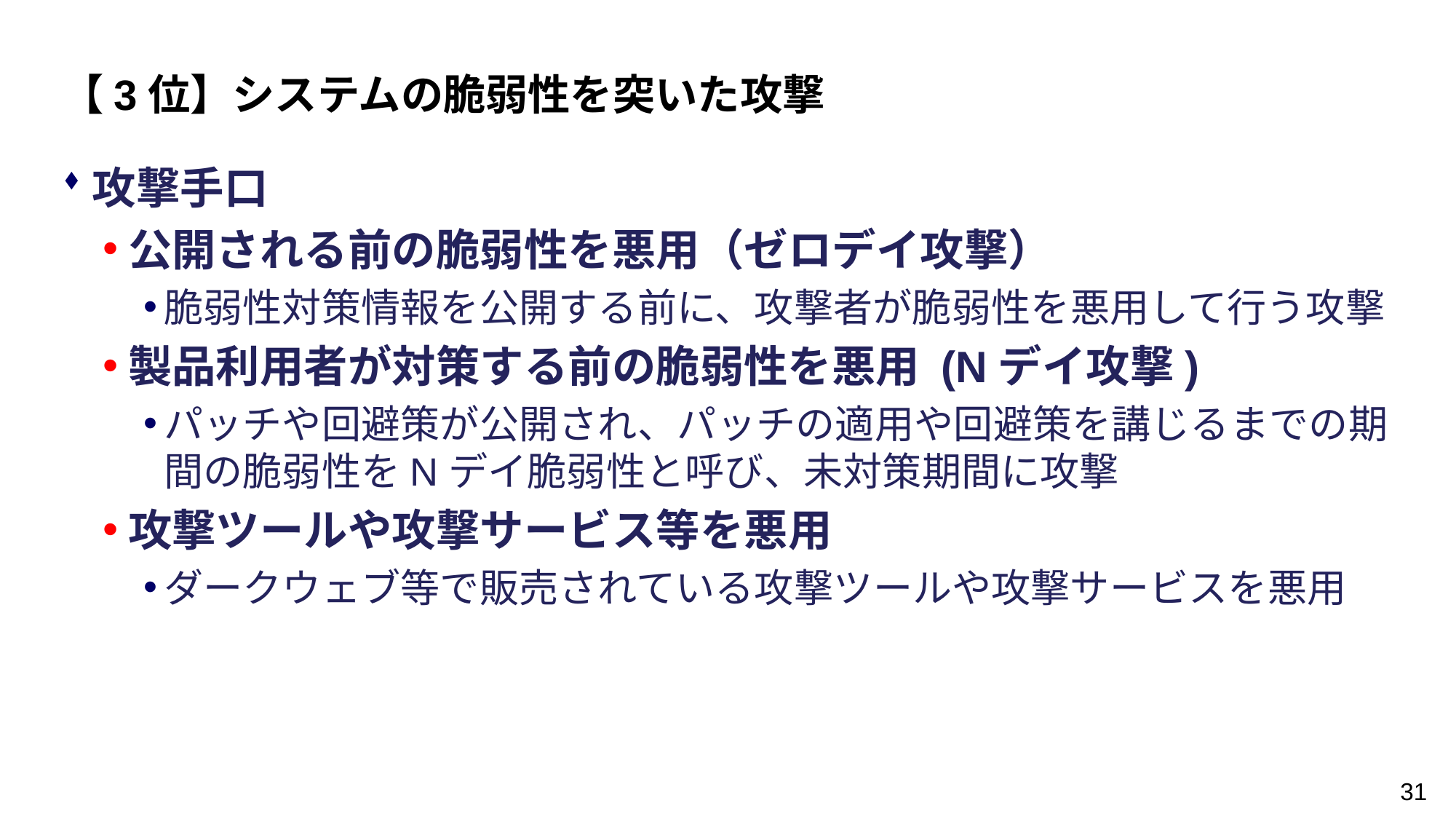

【3位】システムの脆弱性を突いた攻撃
攻撃手口
公開される前の脆弱性を悪用（ゼロデイ攻撃）
脆弱性対策情報を公開する前に、攻撃者が脆弱性を悪用して行う攻撃
製品利用者が対策する前の脆弱性を悪用 (Nデイ攻撃)
パッチや回避策が公開され、パッチの適用や回避策を講じるまでの期間の脆弱性をNデイ脆弱性と呼び、未対策期間に攻撃
攻撃ツールや攻撃サービス等を悪用
ダークウェブ等で販売されている攻撃ツールや攻撃サービスを悪用
31